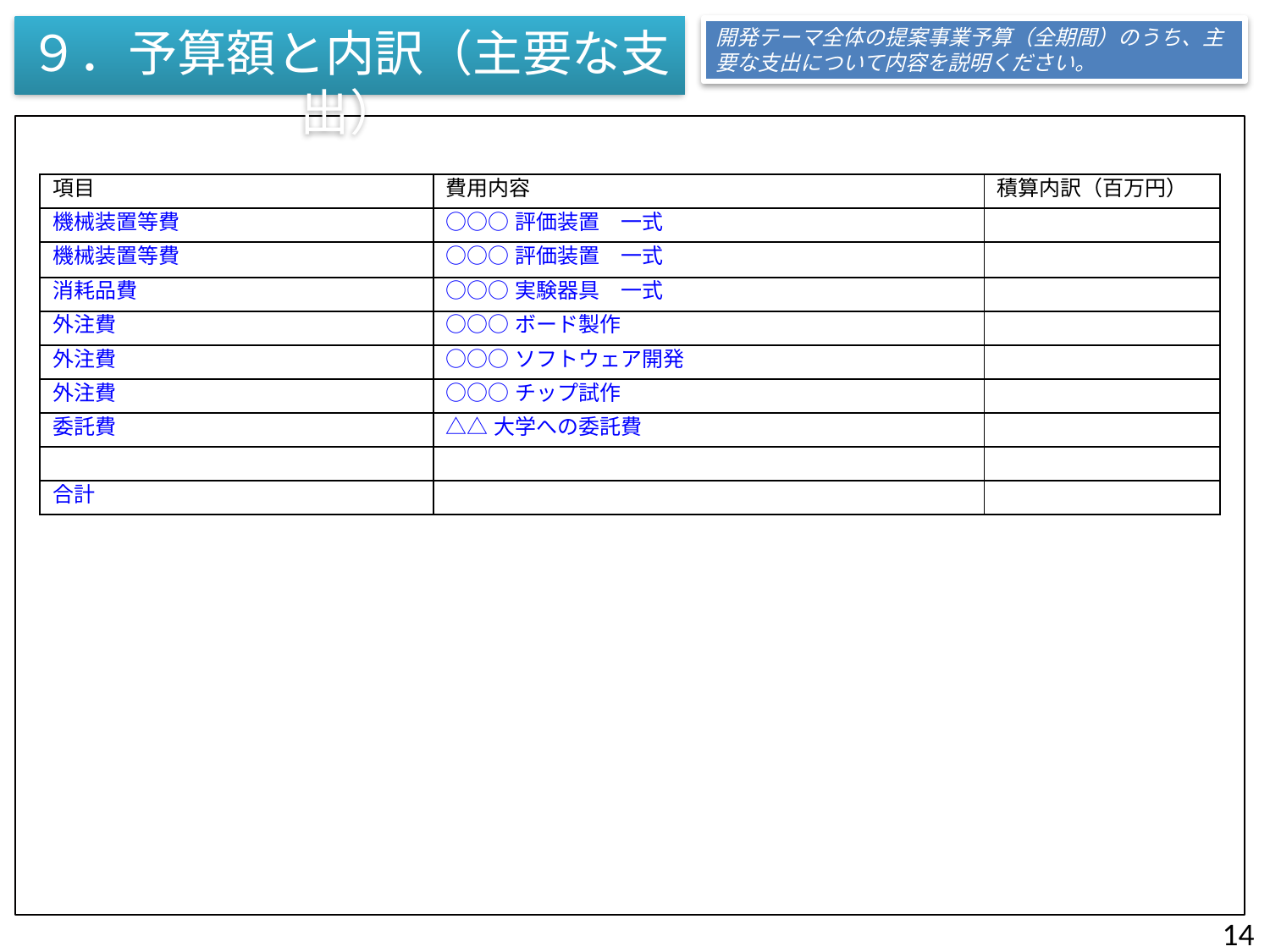

９．予算額と内訳（主要な支出）
開発テーマ全体の提案事業予算（全期間）のうち、主要な支出について内容を説明ください。

| 項目 | 費用内容 | 積算内訳（百万円） |
| --- | --- | --- |
| 機械装置等費 | ○○○評価装置　一式 |  |
| 機械装置等費 | ○○○評価装置　一式 |  |
| 消耗品費 | ○○○実験器具　一式 |  |
| 外注費 | ○○○ボード製作 |  |
| 外注費 | ○○○ソフトウェア開発 |  |
| 外注費 | ○○○チップ試作 |  |
| 委託費 | △△大学への委託費 |  |
|  |  |  |
| 合計 |  |  |
14